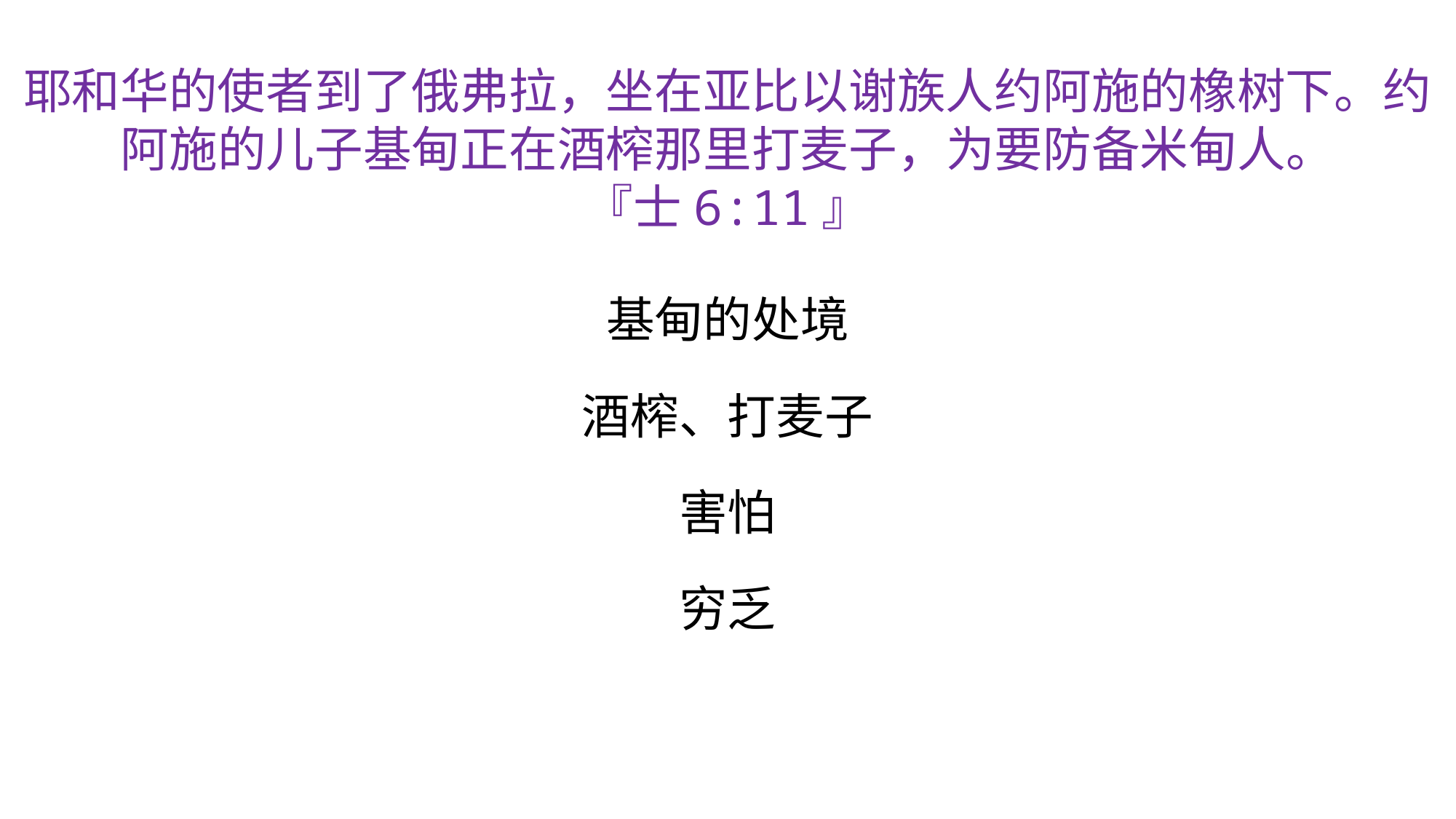

耶和华的使者到了俄弗拉，坐在亚比以谢族人约阿施的橡树下。约阿施的儿子基甸正在酒榨那里打麦子，为要防备米甸人。
『士6:11』
基甸的处境
酒榨、打麦子
害怕
穷乏